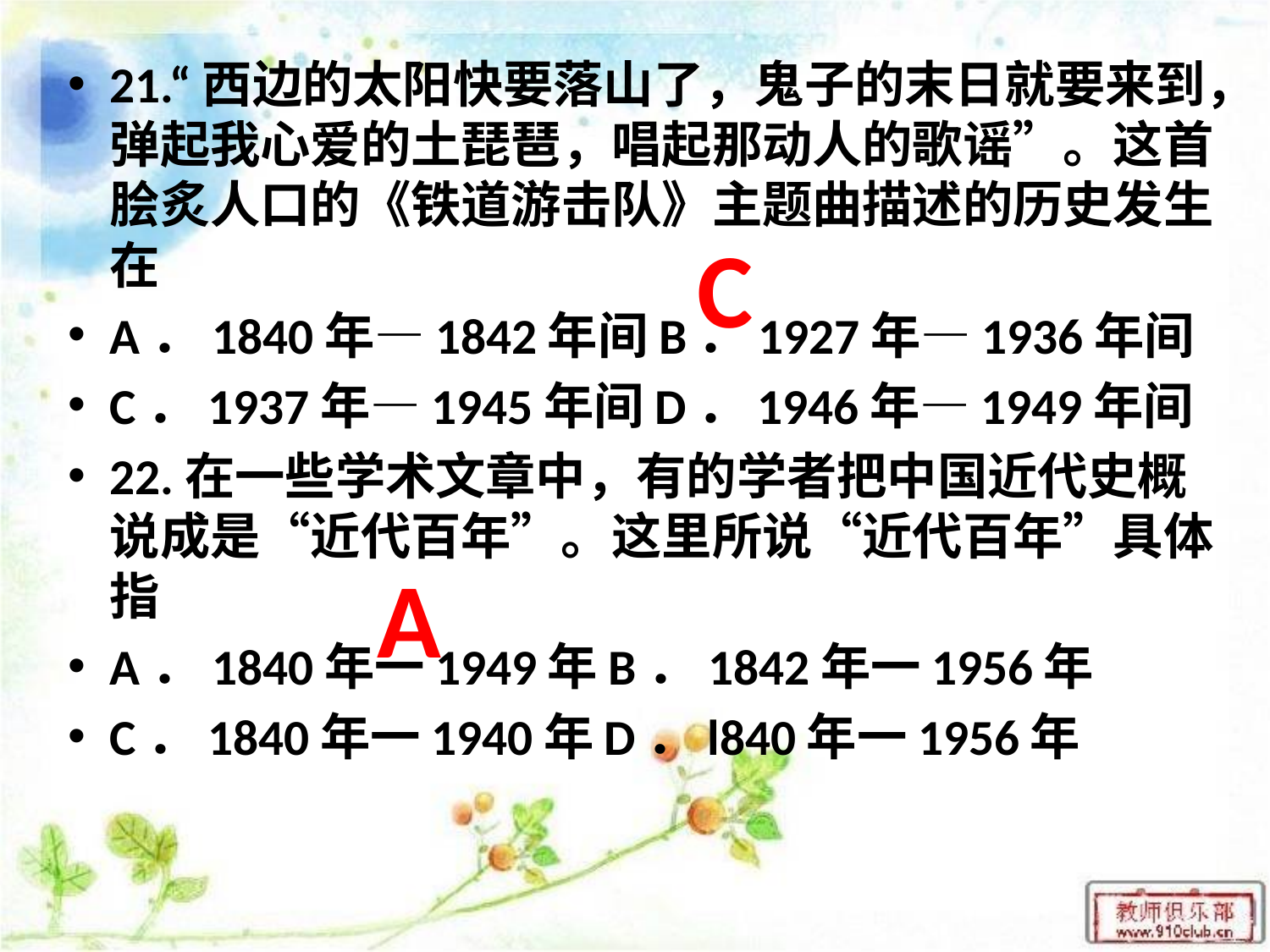

21.“西边的太阳快要落山了，鬼子的末日就要来到，弹起我心爱的土琵琶，唱起那动人的歌谣”。这首脍炙人口的《铁道游击队》主题曲描述的历史发生在
A．1840年—1842年间B．1927年—1936年间
C．1937年—1945年间D．1946年—1949年间
22.在一些学术文章中，有的学者把中国近代史概说成是“近代百年”。这里所说“近代百年”具体指
A．1840年一1949年B．1842年一1956年
C．1840年一1940年D．l840年一1956年

C
A